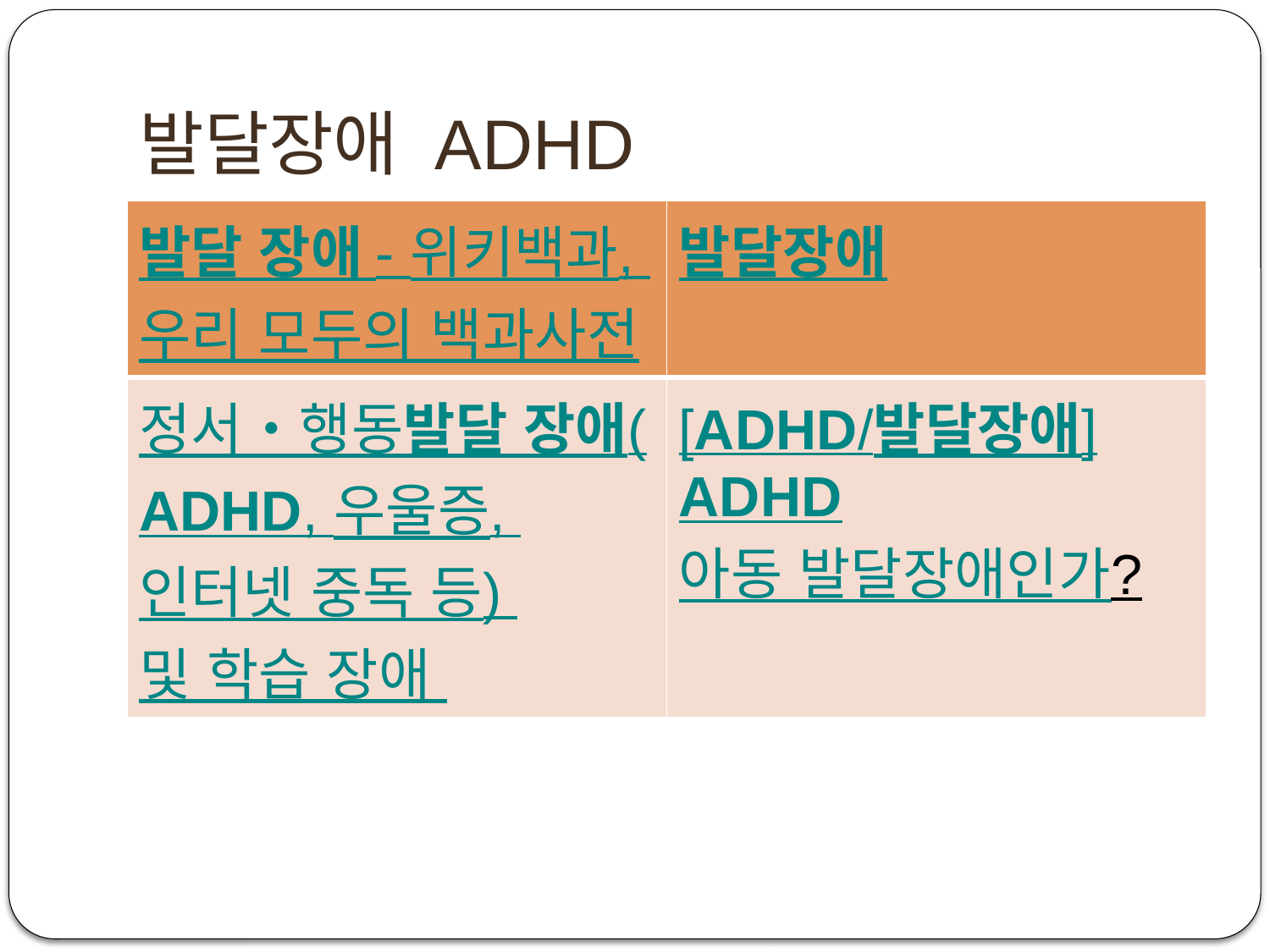

# 발달장애 ADHD
| 발달 장애 - 위키백과, 우리 모두의 백과사전 | 발달장애 |
| --- | --- |
| 정서‧행동발달 장애(ADHD, 우울증, 인터넷 중독 등) 및 학습 장애 | [ADHD/발달장애]ADHD아동 발달장애인가? |